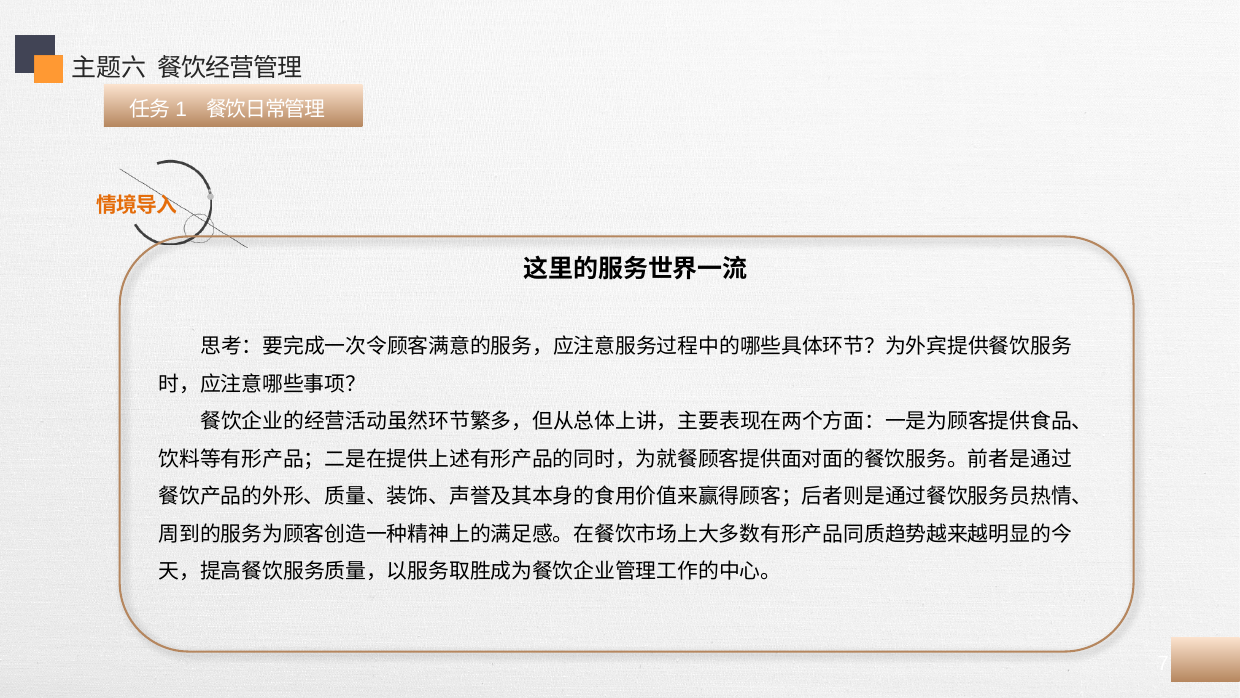

主题六  餐饮经营管理

 任务1   餐饮日常管理

    这里的服务世界一流

思考：要完成一次令顾客满意的服务，应注意服务过程中的哪些具体环节？为外宾提供餐饮服务时，应注意哪些事项？
餐饮企业的经营活动虽然环节繁多，但从总体上讲，主要表现在两个方面：一是为顾客提供食品、饮料等有形产品；二是在提供上述有形产品的同时，为就餐顾客提供面对面的餐饮服务。前者是通过餐饮产品的外形、质量、装饰、声誉及其本身的食用价值来赢得顾客；后者则是通过餐饮服务员热情、周到的服务为顾客创造一种精神上的满足感。在餐饮市场上大多数有形产品同质趋势越来越明显的今天，提高餐饮服务质量，以服务取胜成为餐饮企业管理工作的中心。